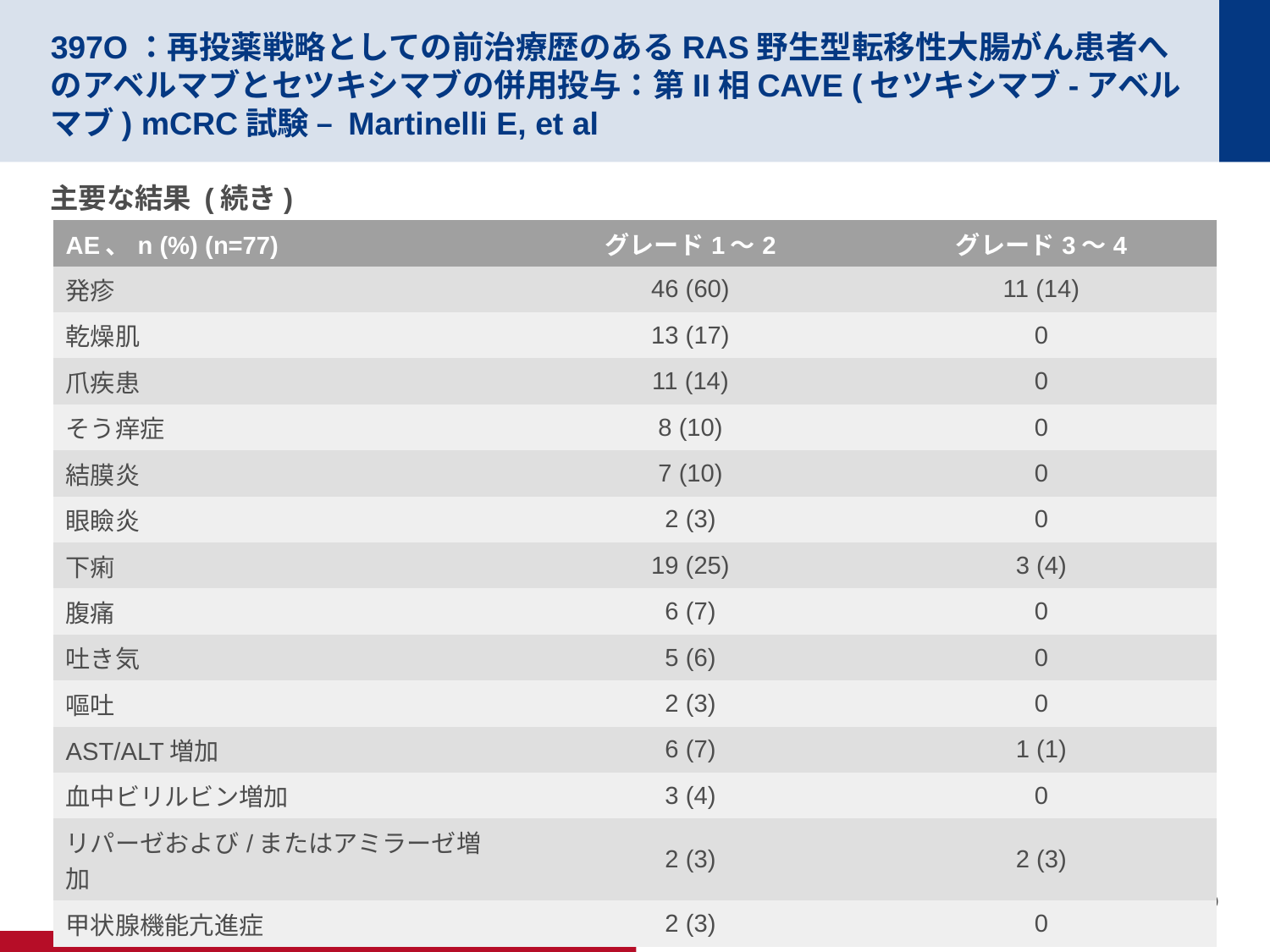

# 397O：再投薬戦略としての前治療歴のあるRAS野生型転移性大腸がん患者へのアベルマブとセツキシマブの併用投与：第II相CAVE (セツキシマブ-アベルマブ) mCRC試験 – Martinelli E, et al
主要な結果 (続き)
| AE、n (%) (n=77) | グレード1～2 | グレード3～4 |
| --- | --- | --- |
| 発疹 | 46 (60) | 11 (14) |
| 乾燥肌 | 13 (17) | 0 |
| 爪疾患 | 11 (14) | 0 |
| そう痒症 | 8 (10) | 0 |
| 結膜炎 | 7 (10) | 0 |
| 眼瞼炎 | 2 (3) | 0 |
| 下痢 | 19 (25) | 3 (4) |
| 腹痛 | 6 (7) | 0 |
| 吐き気 | 5 (6) | 0 |
| 嘔吐 | 2 (3) | 0 |
| AST/ALT増加 | 6 (7) | 1 (1) |
| 血中ビリルビン増加 | 3 (4) | 0 |
| リパーゼおよび/またはアミラーゼ増加 | 2 (3) | 2 (3) |
| 甲状腺機能亢進症 | 2 (3) | 0 |
Martinelli E, et al.Ann Oncol 2020;31(補遺):要旨 397O